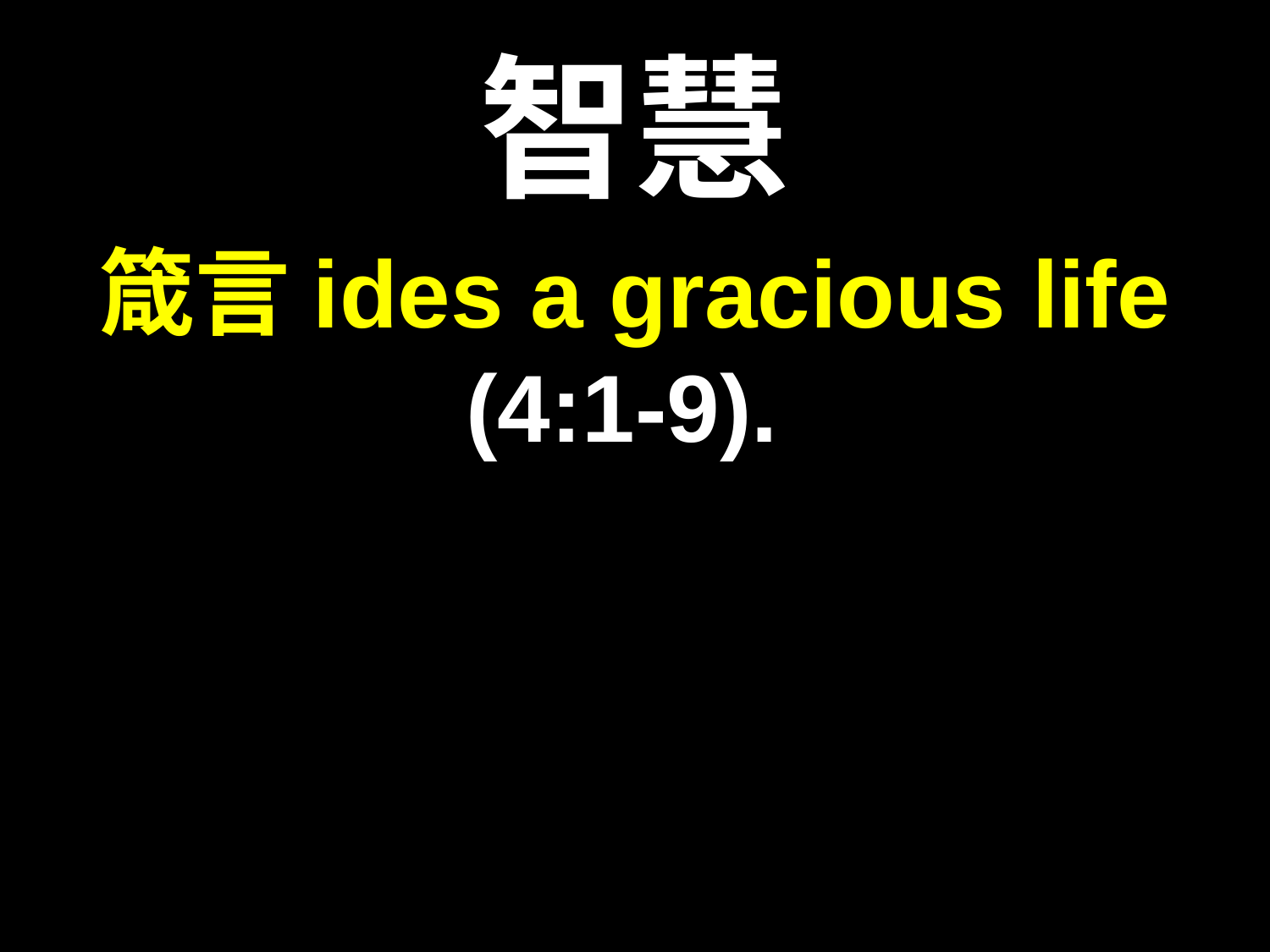

# 智慧
箴言ides a gracious life (4:1-9).